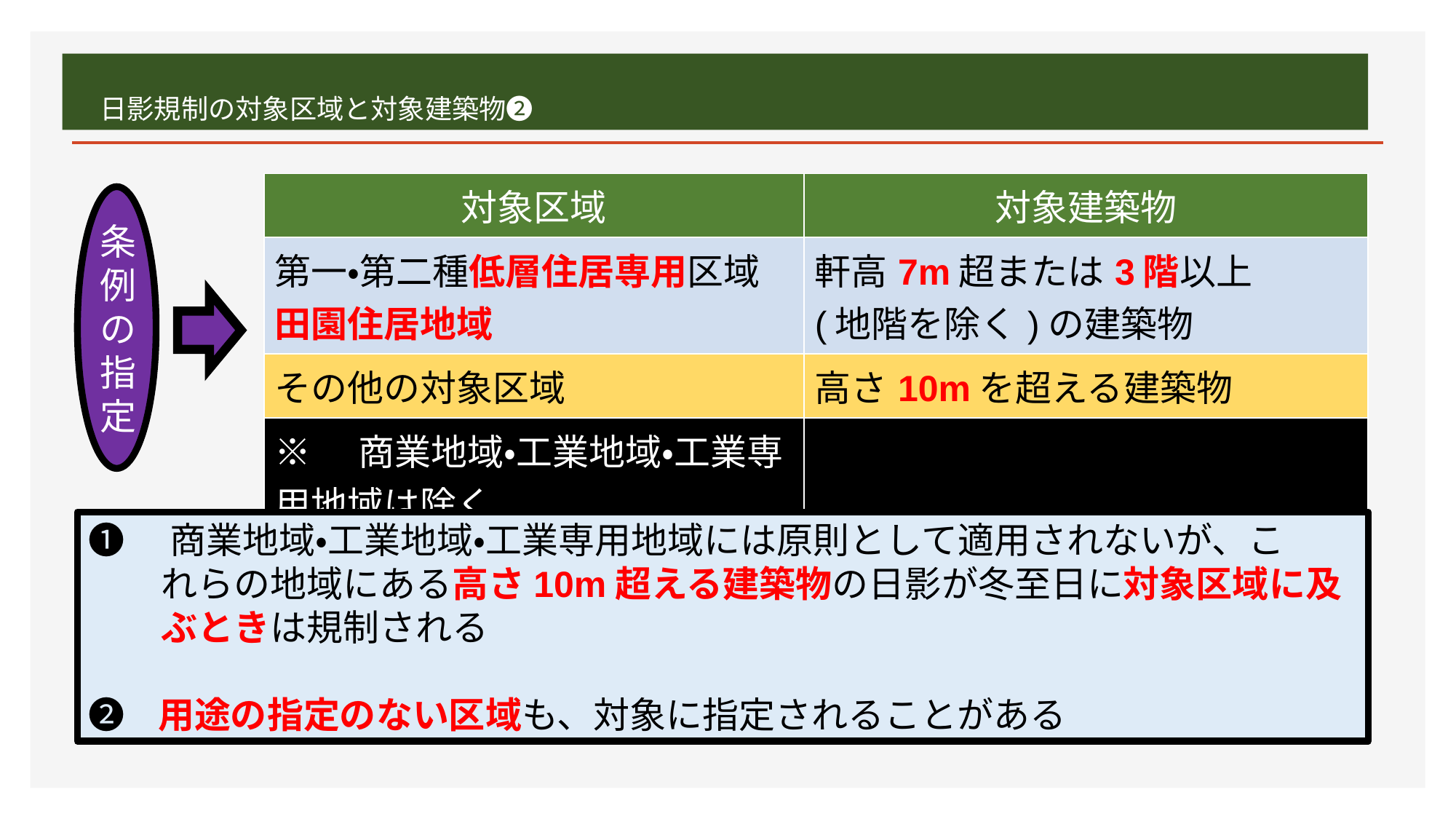

# 日影規制の対象区域と対象建築物❷
| 対象区域 | 対象建築物 |
| --- | --- |
| 第一・第二種低層住居専用区域 田園住居地域 | 軒高7m超または3階以上 (地階を除く)の建築物 |
| その他の対象区域 | 高さ10mを超える建築物 |
| ※　商業地域・工業地域・工業専用地域は除く |  |
条例の指定

❶　商業地域・工業地域・工業専用地域には原則として適用されないが、こ
　　れらの地域にある高さ10m超える建築物の日影が冬至日に対象区域に及
　　ぶときは規制される

❷   用途の指定のない区域も、対象に指定されることがある